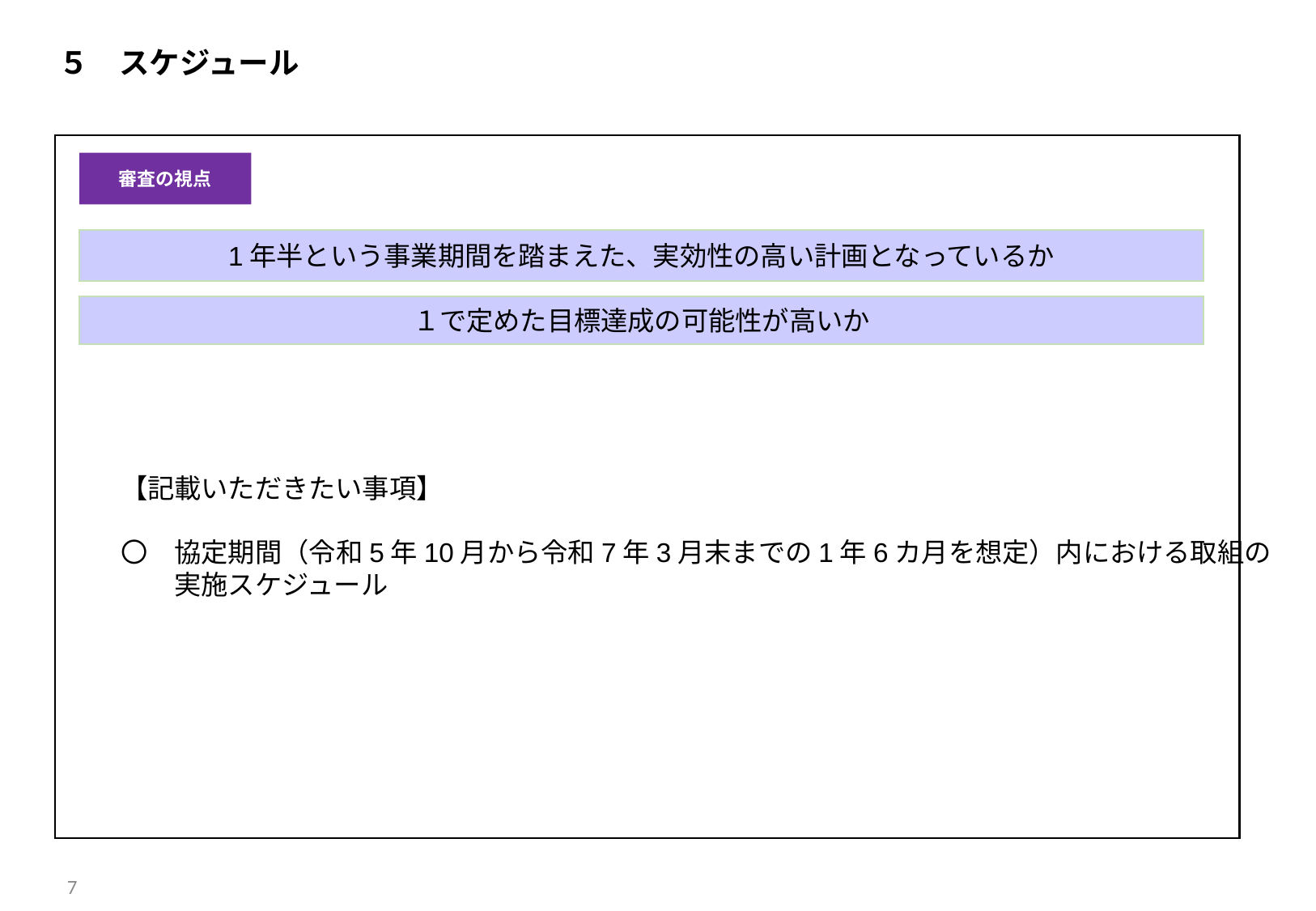

５　スケジュール

【記載いただきたい事項】

〇　協定期間（令和5年10月から令和7年3月末までの1年6カ月を想定）内における取組の
　　実施スケジュール

審査の視点
1年半という事業期間を踏まえた、実効性の高い計画となっているか
１で定めた目標達成の可能性が高いか
7